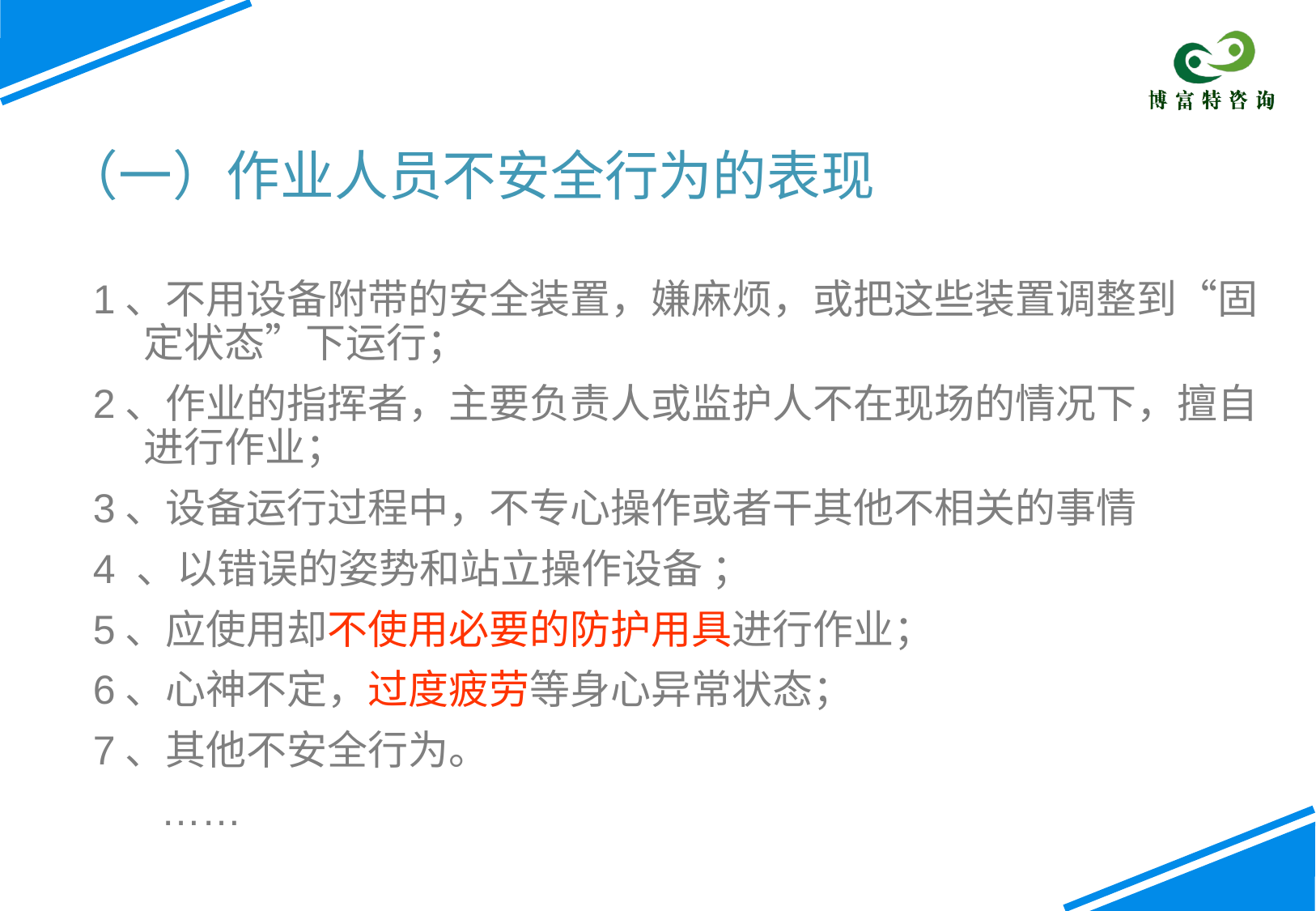

（一）作业人员不安全行为的表现
1、不用设备附带的安全装置，嫌麻烦，或把这些装置调整到“固定状态”下运行；
2、作业的指挥者，主要负责人或监护人不在现场的情况下，擅自进行作业；
3、设备运行过程中，不专心操作或者干其他不相关的事情
4 、以错误的姿势和站立操作设备 ；
5、应使用却不使用必要的防护用具进行作业；
6、心神不定，过度疲劳等身心异常状态；
7、其他不安全行为。
      ……